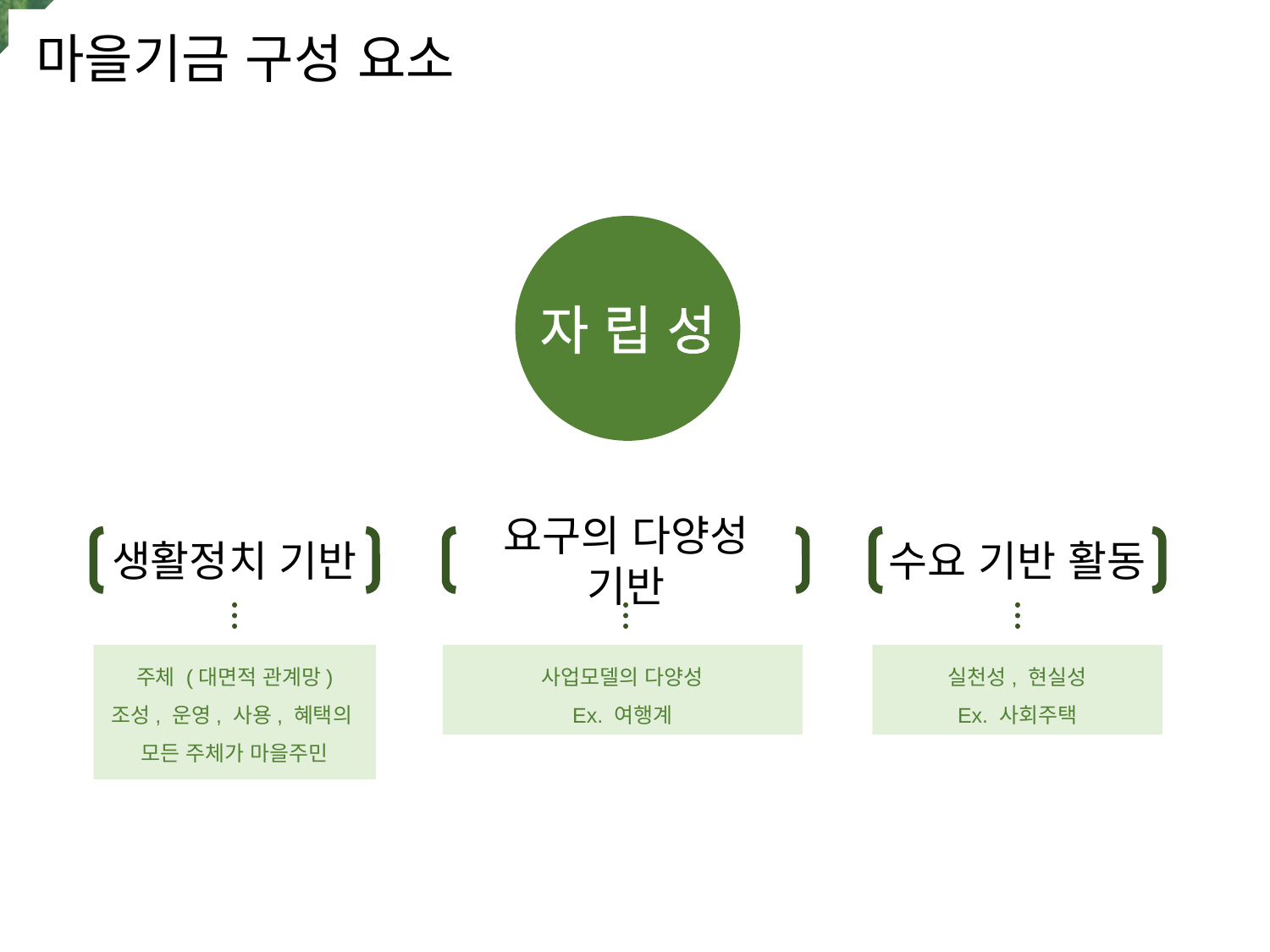

마을기금 구성 요소
자 립 성
생활정치 기반
주체 (대면적 관계망)
조성, 운영, 사용, 혜택의
모든 주체가 마을주민

요구의 다양성 기반
사업모델의 다양성
Ex. 여행계
수요 기반 활동
실천성, 현실성
Ex. 사회주택